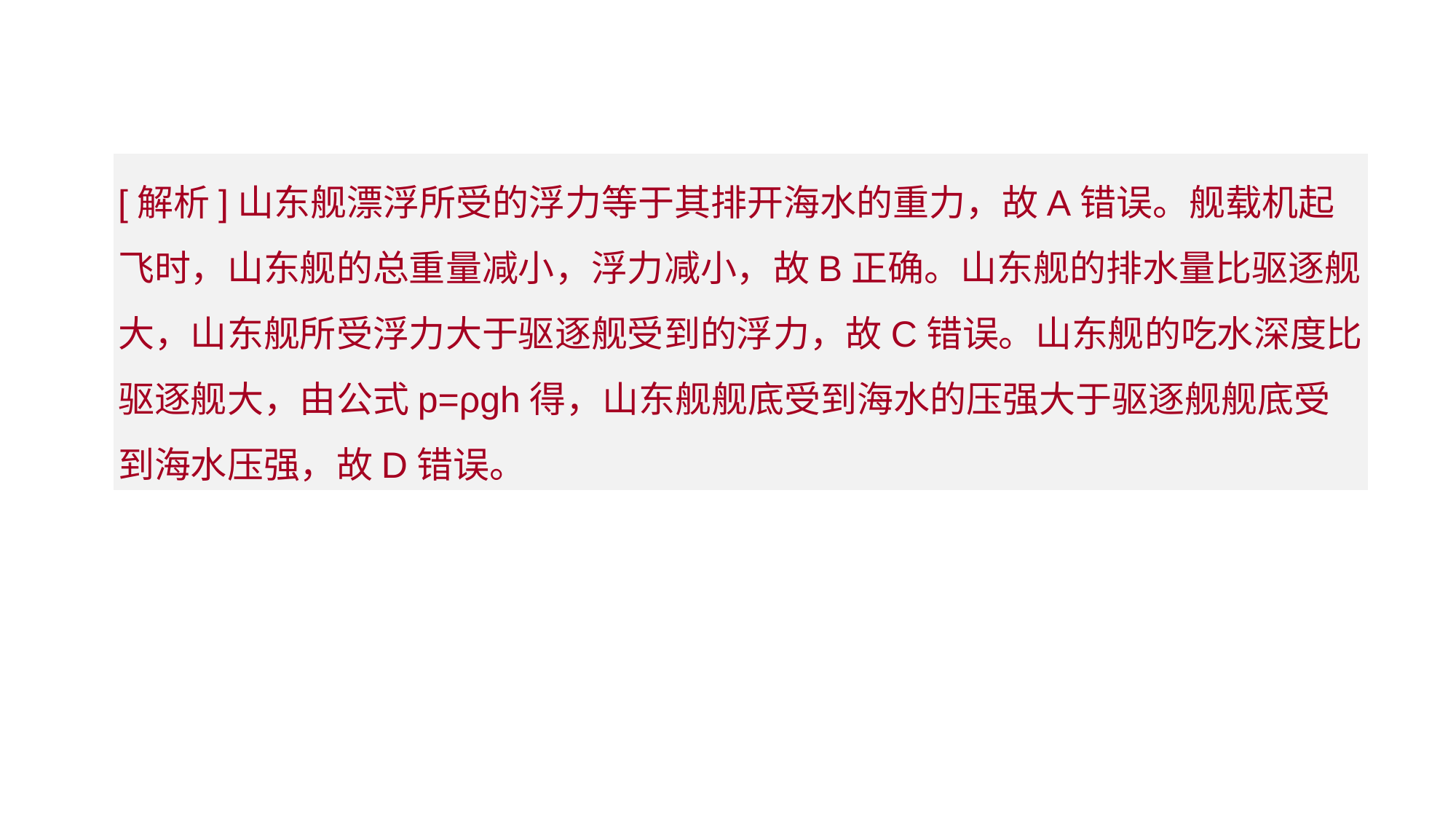

[解析]山东舰漂浮所受的浮力等于其排开海水的重力，故A错误。舰载机起飞时，山东舰的总重量减小，浮力减小，故B正确。山东舰的排水量比驱逐舰大，山东舰所受浮力大于驱逐舰受到的浮力，故C错误。山东舰的吃水深度比驱逐舰大，由公式p=ρgh得，山东舰舰底受到海水的压强大于驱逐舰舰底受到海水压强，故D错误。
重难突破 能力提升